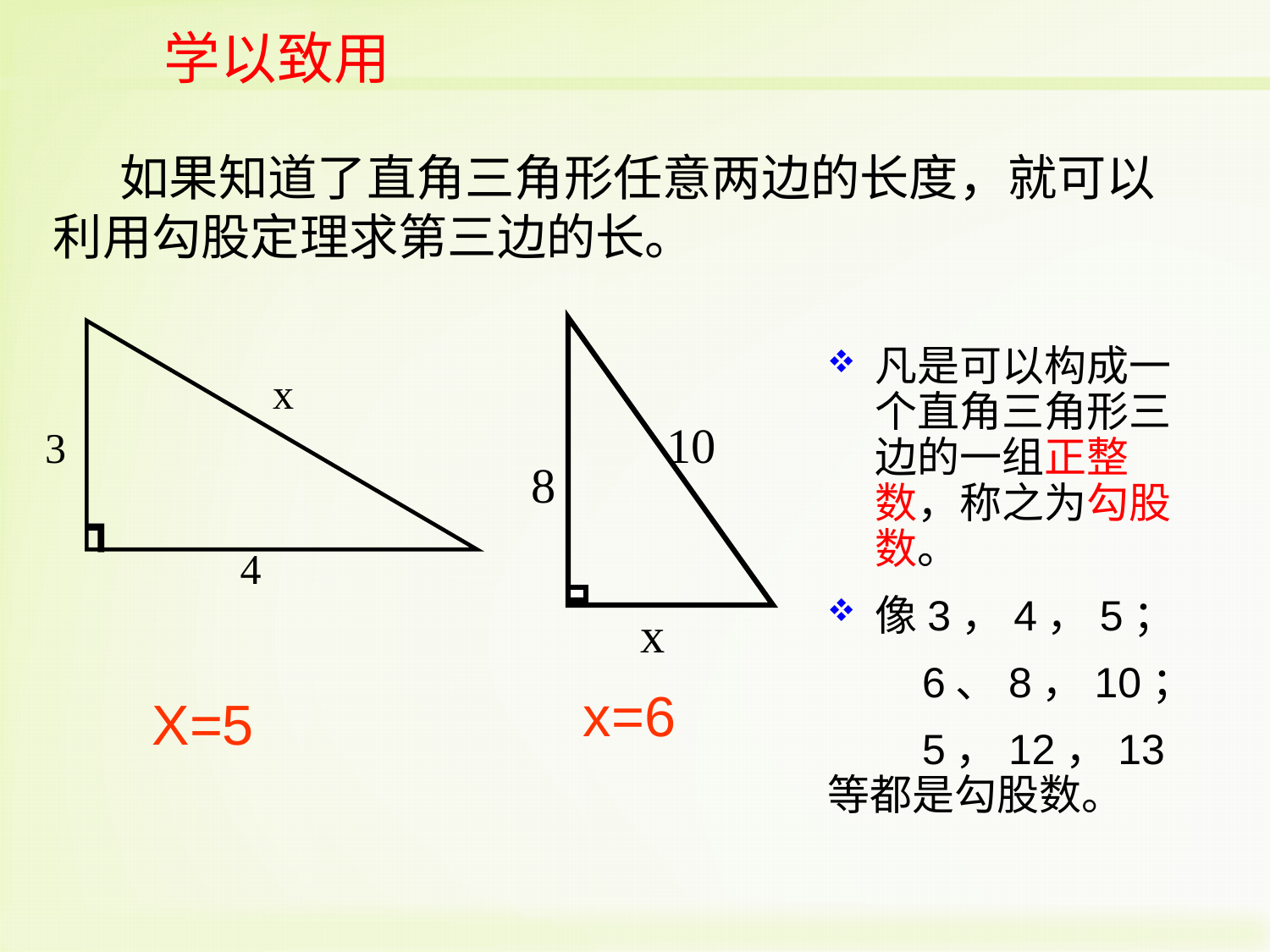

学以致用
     如果知道了直角三角形任意两边的长度，就可以利用勾股定理求第三边的长。

10
8

x

x
3
┓
4
凡是可以构成一个直角三角形三边的一组正整数，称之为勾股数。
像3，4，5；
        6、8，10；
        5，12，13等都是勾股数。
x=6
X=5